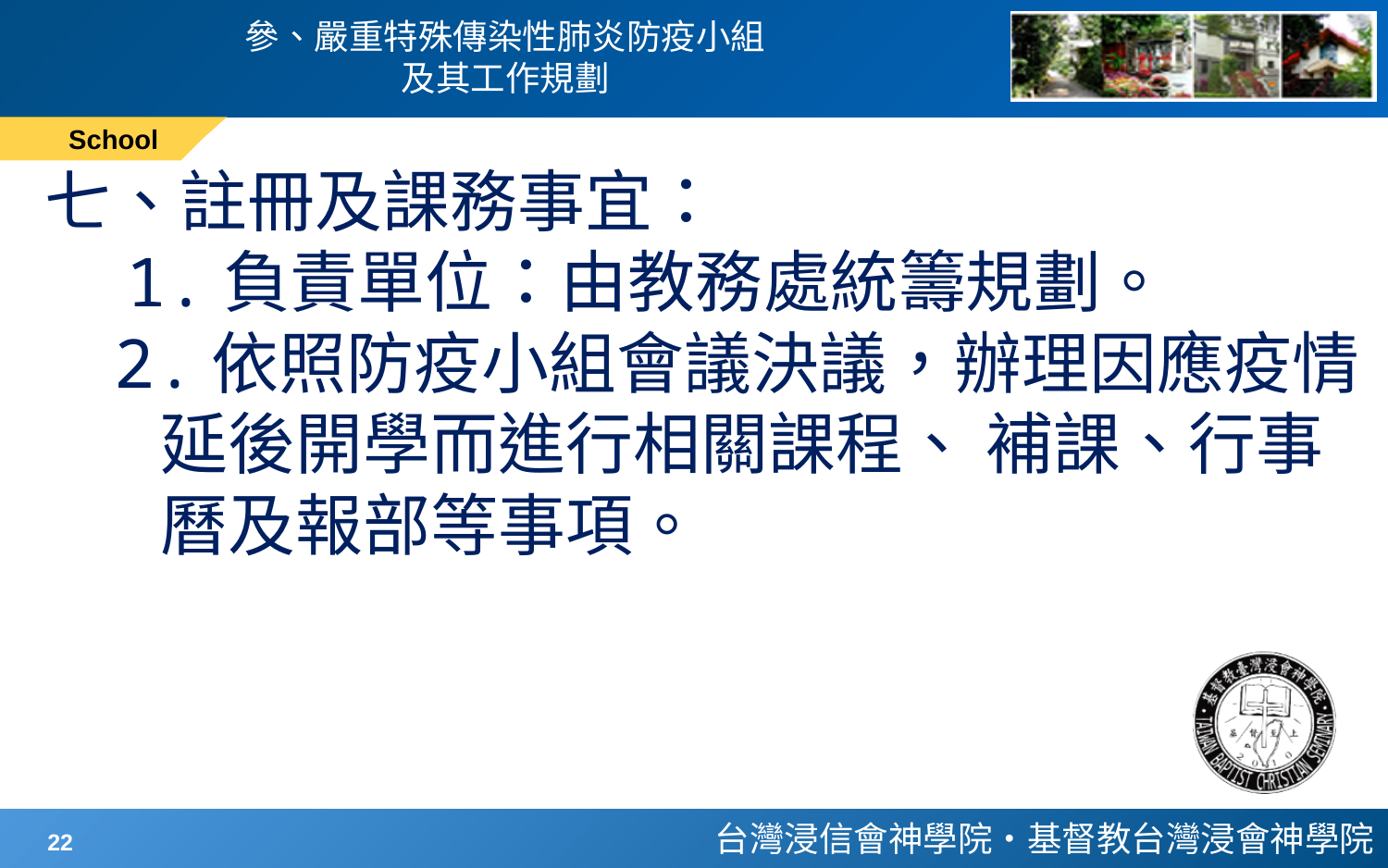

# 參、嚴重特殊傳染性肺炎防疫小組 及其工作規劃
School
七、註冊及課務事宜：
  1.負責單位：由教務處統籌規劃。
2.依照防疫小組會議決議，辦理因應疫情
  延後開學而進行相關課程、 補課、行事
  曆及報部等事項。